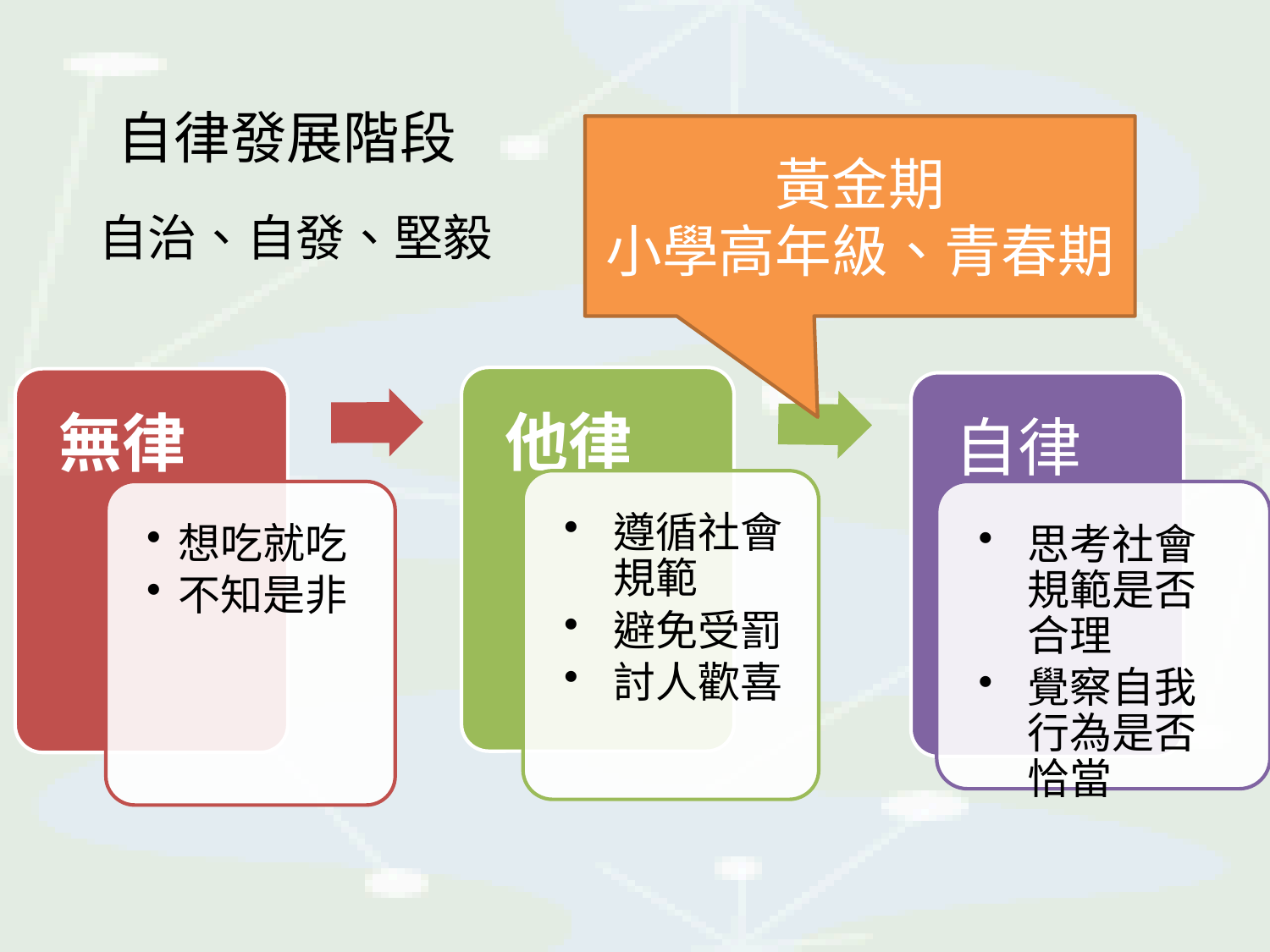

自律發展階段
黃金期
小學高年級、青春期
自治、自發、堅毅
無律
想吃就吃
不知是非

他律
遵循社會規範
避免受罰
討人歡喜

自律
思考社會規範是否合理
覺察自我行為是否恰當